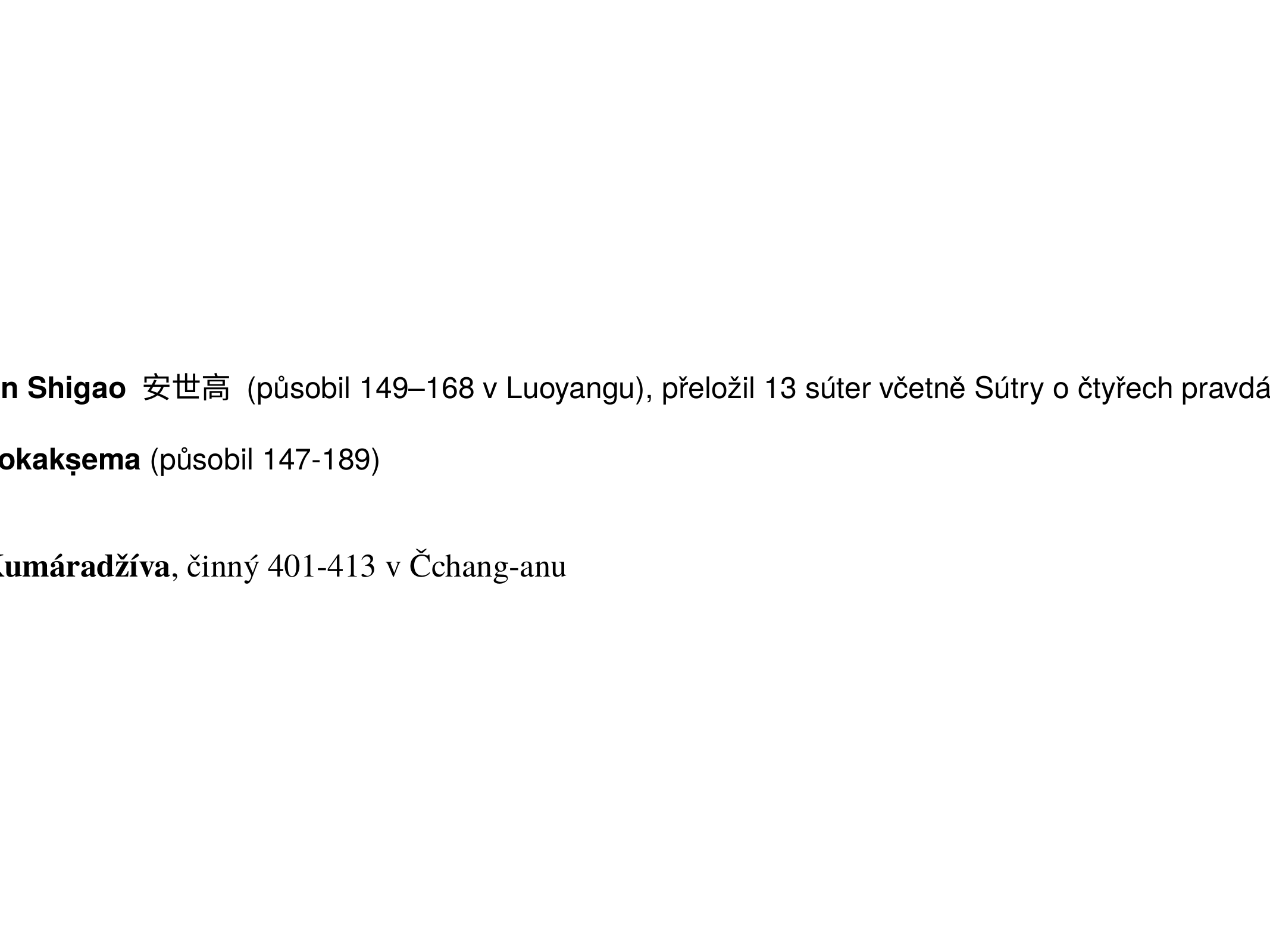

An Shigao 安世高 (působil 149–168 v Luoyangu), přeložil 13 súter včetně Sútry o čtyřech pravdách

Lokakṣema (působil 147-189)

Kumáradžíva, činný 401-413 v Čchang-anu